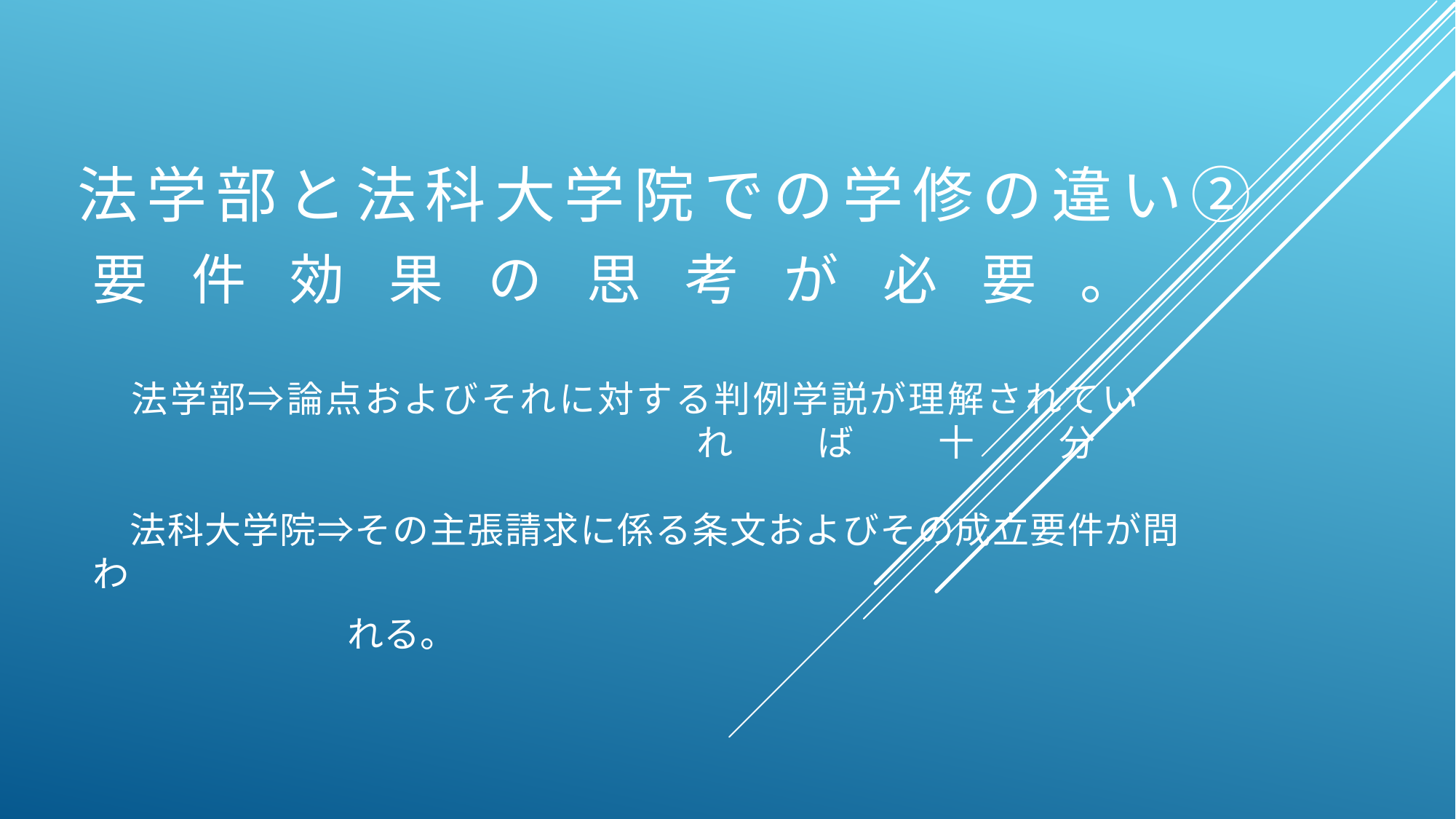

# 法学部と法科大学院での学修の違い②
要件効果の思考が必要。
　法学部⇒論点およびそれに対する判例学説が理解されてい　
　　　　　れば十分
　法科大学院⇒その主張請求に係る条文およびその成立要件が問わ
　　　　　　　れる。